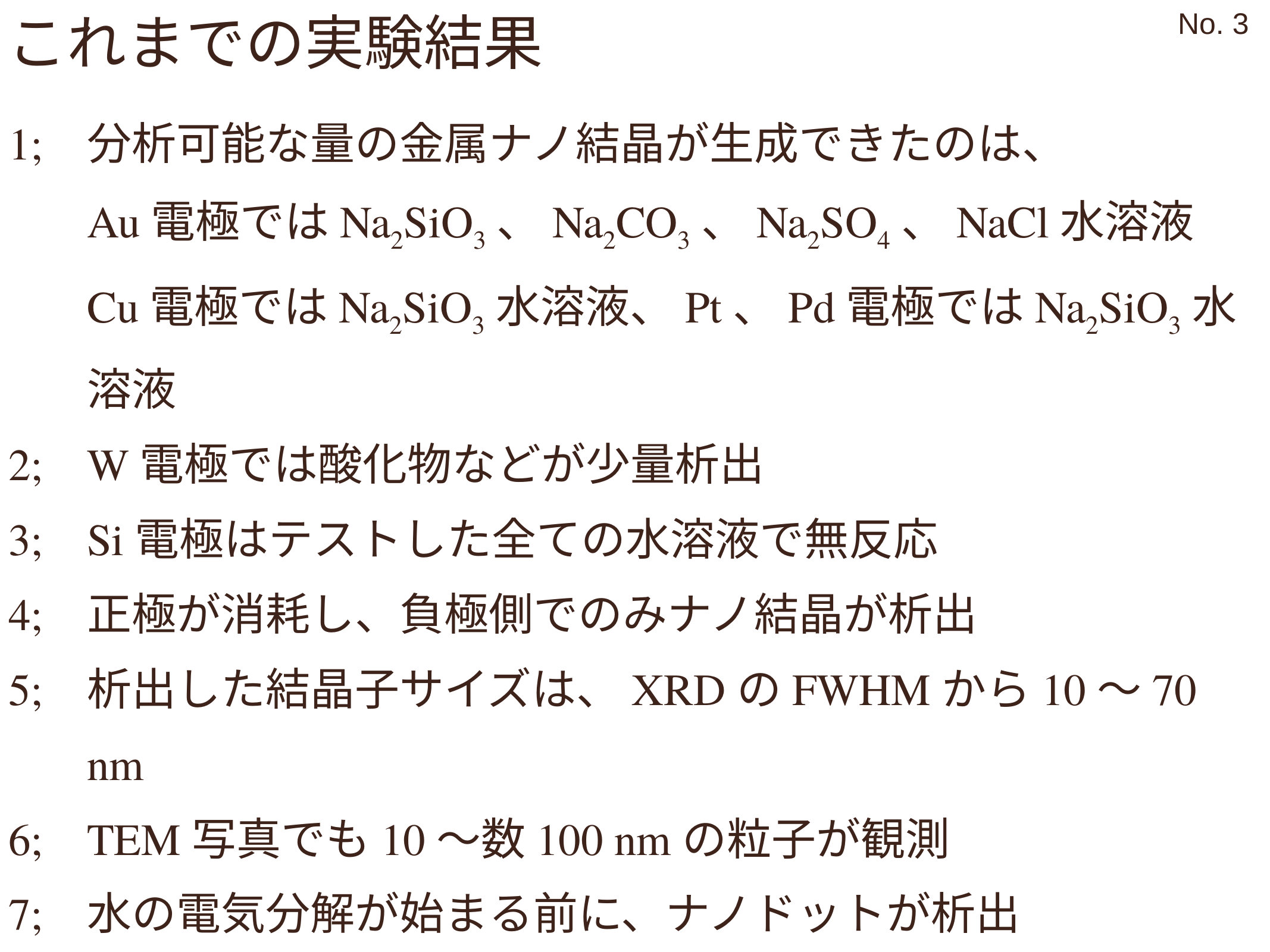

これまでの実験結果
No. 3
1; 	分析可能な量の金属ナノ結晶が生成できたのは、
	Au電極ではNa2SiO3、Na2CO3、Na2SO4、NaCl水溶液
	Cu電極ではNa2SiO3水溶液、Pt、Pd電極ではNa2SiO3水溶液
2; 	W電極では酸化物などが少量析出
3; 	Si電極はテストした全ての水溶液で無反応
4; 	正極が消耗し、負極側でのみナノ結晶が析出
5;	析出した結晶子サイズは、XRDのFWHMから10〜70 nm
6; 	TEM写真でも10〜数100 nmの粒子が観測
7; 	水の電気分解が始まる前に、ナノドットが析出
8; 	HCl液では、全ての電極で析出せず。
9;	C電極では、化合物（Na2CO3）ナノ結晶が析出